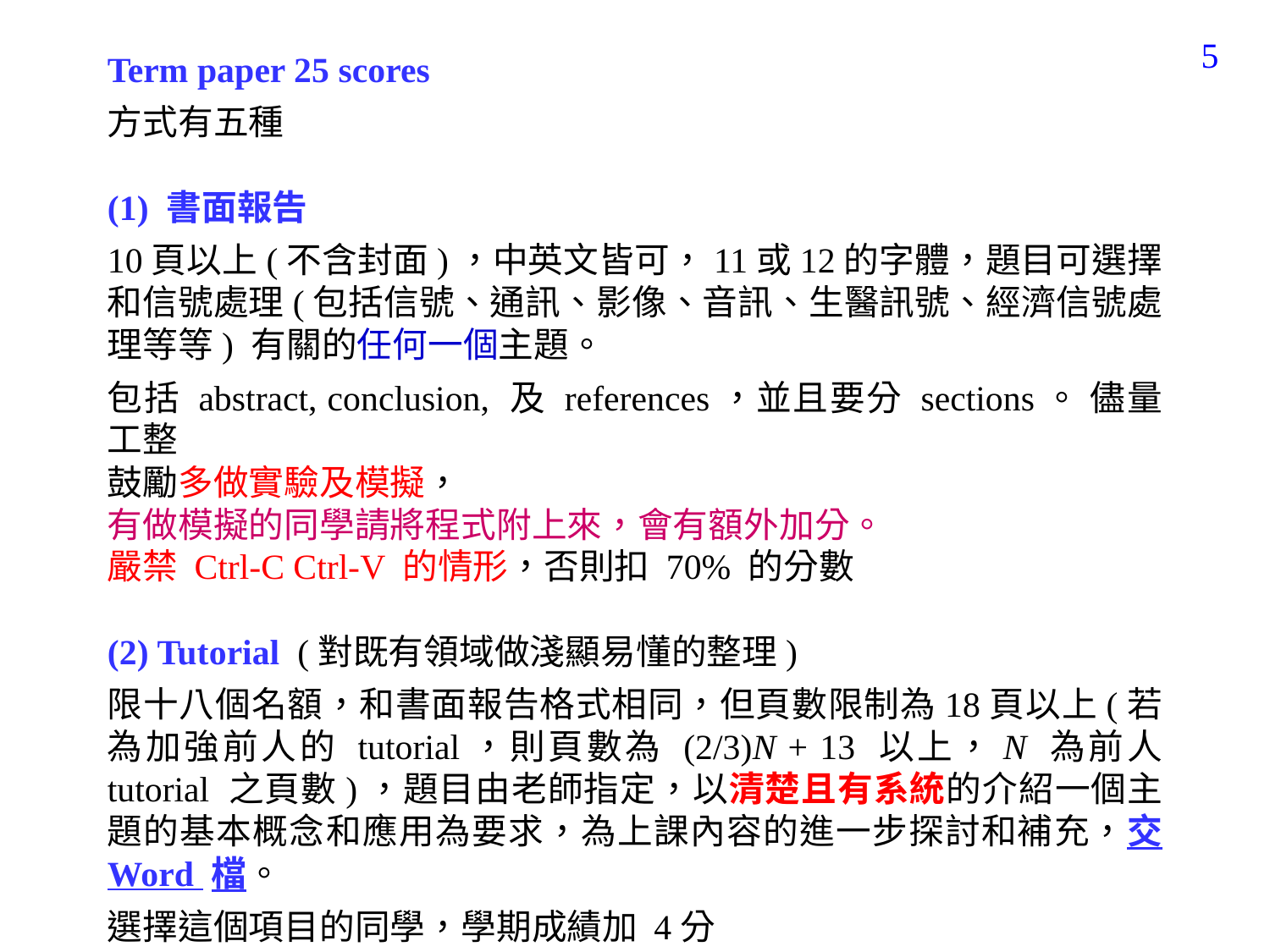

5
Term paper 25 scores
方式有五種

(1) 書面報告
10頁以上(不含封面)，中英文皆可，11或12的字體，題目可選擇和信號處理(包括信號、通訊、影像、音訊、生醫訊號、經濟信號處理等等) 有關的任何一個主題。
包括 abstract, conclusion, 及 references，並且要分 sections。 儘量工整
鼓勵多做實驗及模擬，
有做模擬的同學請將程式附上來，會有額外加分。
嚴禁 Ctrl-C Ctrl-V 的情形，否則扣 70% 的分數

(2) Tutorial  (對既有領域做淺顯易懂的整理)
限十八個名額，和書面報告格式相同，但頁數限制為18頁以上(若為加強前人的 tutorial，則頁數為 (2/3)N + 13 以上，N 為前人 tutorial 之頁數)，題目由老師指定，以清楚且有系統的介紹一個主題的基本概念和應用為要求，為上課內容的進一步探討和補充，交 Word 檔。
選擇這個項目的同學，學期成績加 4分